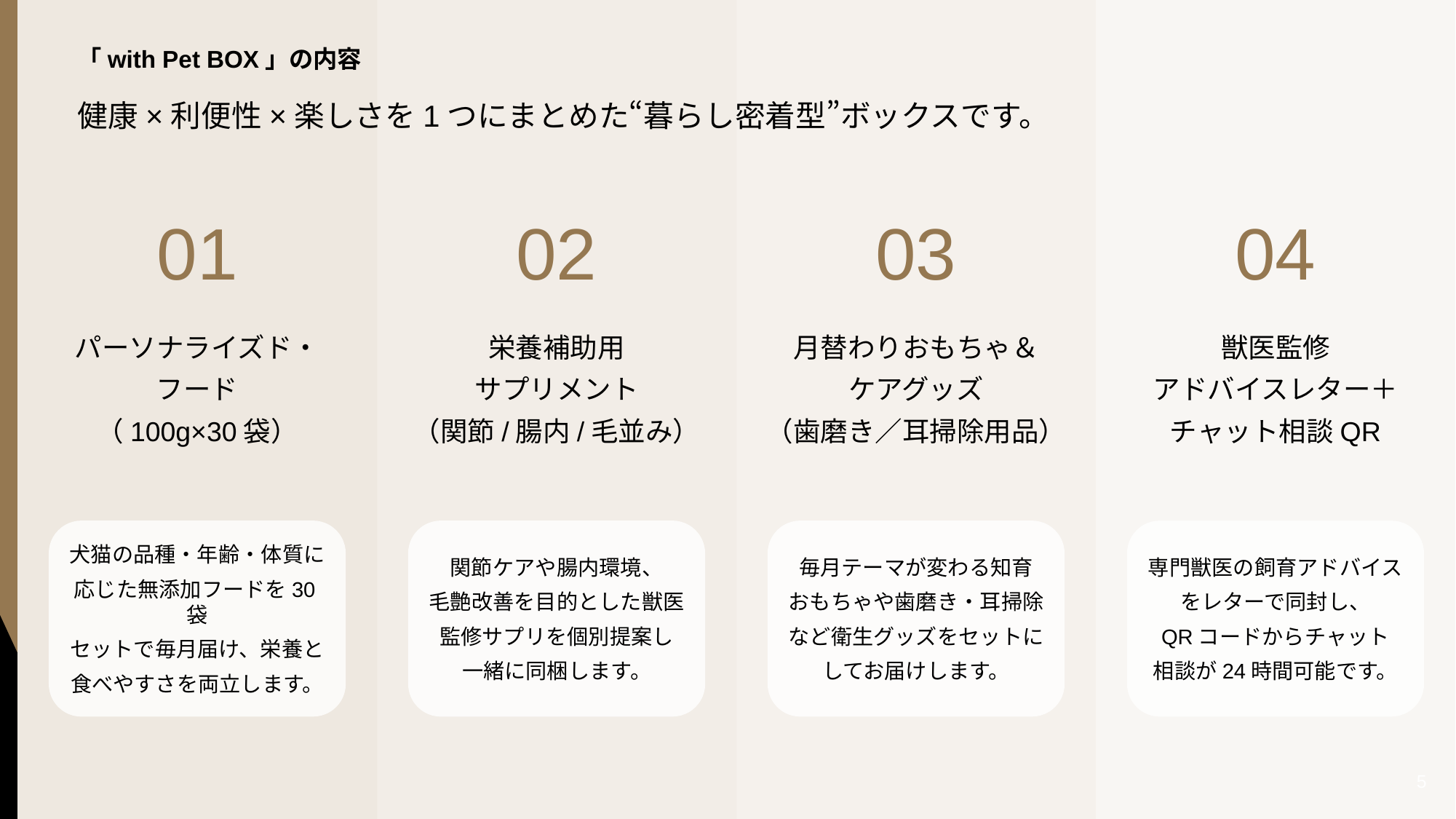

パーソナライズド・
フード
（100g×30袋）

栄養補助用
サプリメント
（関節/腸内/毛並み）

月替わりおもちゃ＆
ケアグッズ
（歯磨き／耳掃除用品）

獣医監修
アドバイスレター＋
チャット相談QR

「with Pet BOX」の内容
健康×利便性×楽しさを1つにまとめた“暮らし密着型”ボックスです。
01
02
03
04
犬猫の品種・年齢・体質に
応じた無添加フードを30袋
セットで毎月届け、栄養と
食べやすさを両立します。
関節ケアや腸内環境、
毛艶改善を目的とした獣医
監修サプリを個別提案し
一緒に同梱します。
毎月テーマが変わる知育
おもちゃや歯磨き・耳掃除
など衛生グッズをセットに
してお届けします。
専門獣医の飼育アドバイス
をレターで同封し、
QRコードからチャット
相談が24時間可能です。
5